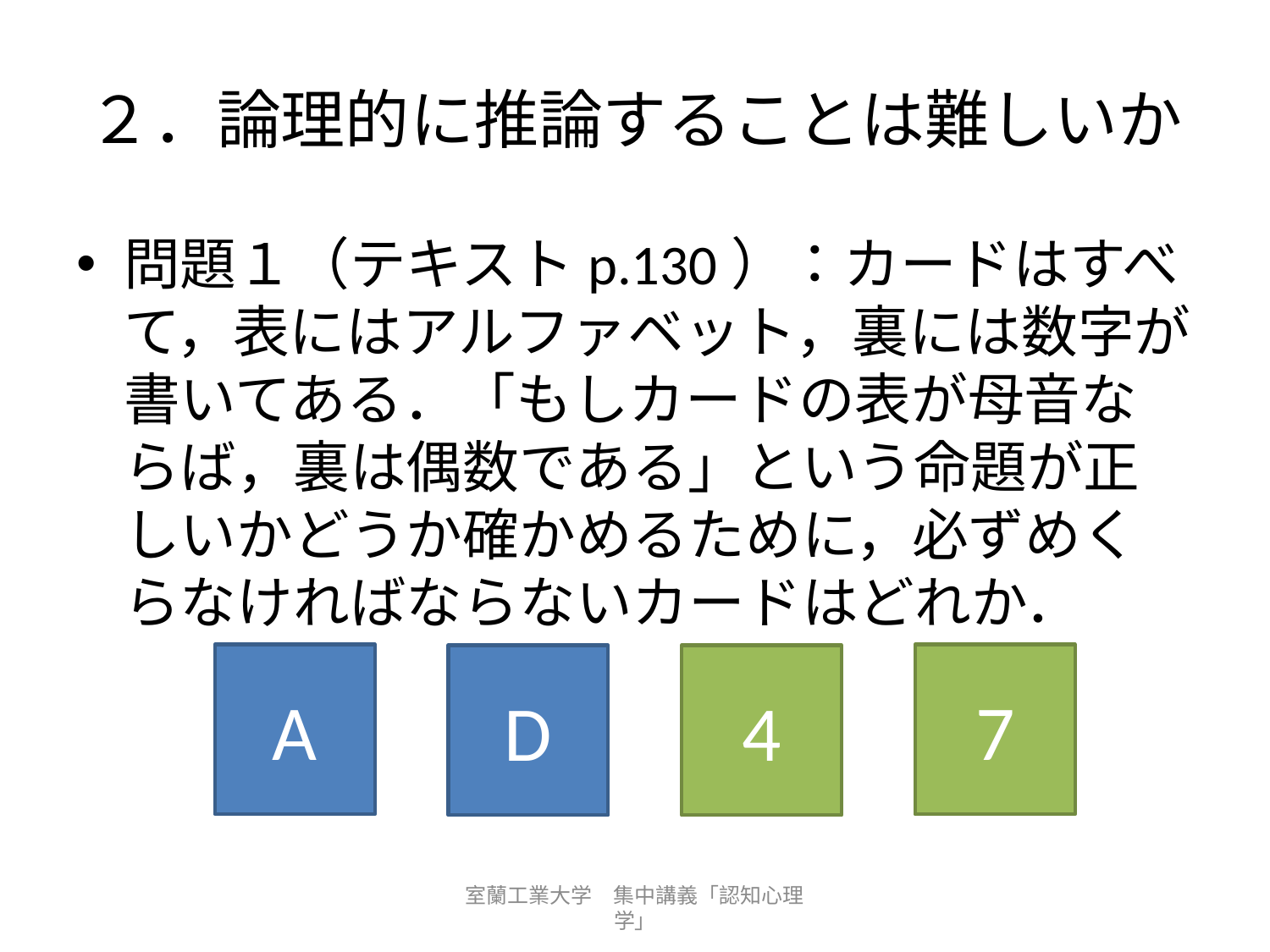

# ２．論理的に推論することは難しいか
問題１（テキストp.130）：カードはすべて，表にはアルファベット，裏には数字が書いてある．「もしカードの表が母音ならば，裏は偶数である」という命題が正しいかどうか確かめるために，必ずめくらなければならないカードはどれか．
A
7
D
4
室蘭工業大学　集中講義「認知心理学」